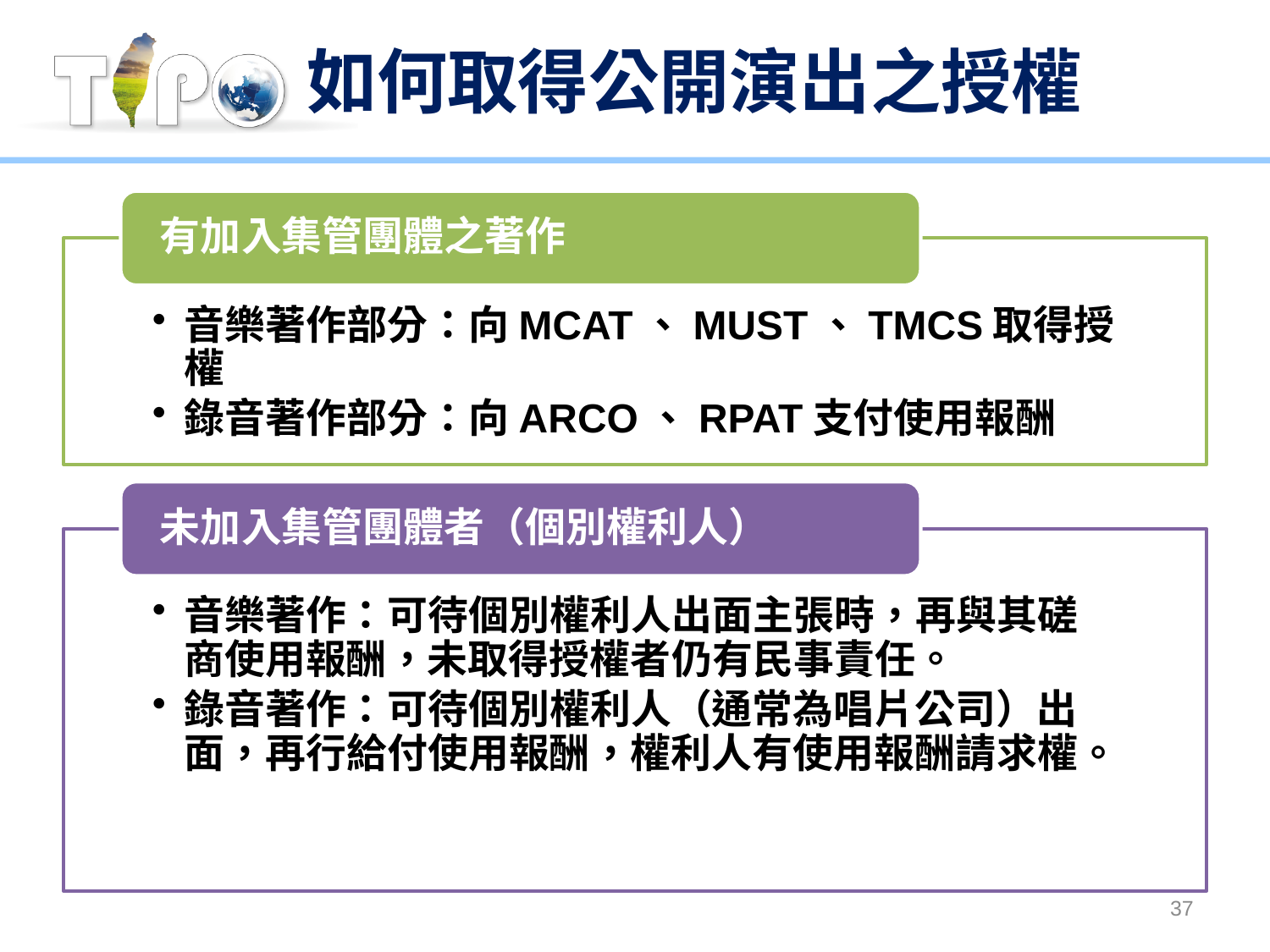

# 如何取得公開演出之授權
音樂著作部分：向MCAT、MUST、TMCS取得授權
錄音著作部分：向ARCO、RPAT支付使用報酬
有加入集管團體之著作
音樂著作：可待個別權利人出面主張時，再與其磋商使用報酬，未取得授權者仍有民事責任。
錄音著作：可待個別權利人（通常為唱片公司）出面，再行給付使用報酬，權利人有使用報酬請求權。
未加入集管團體者（個別權利人）
37